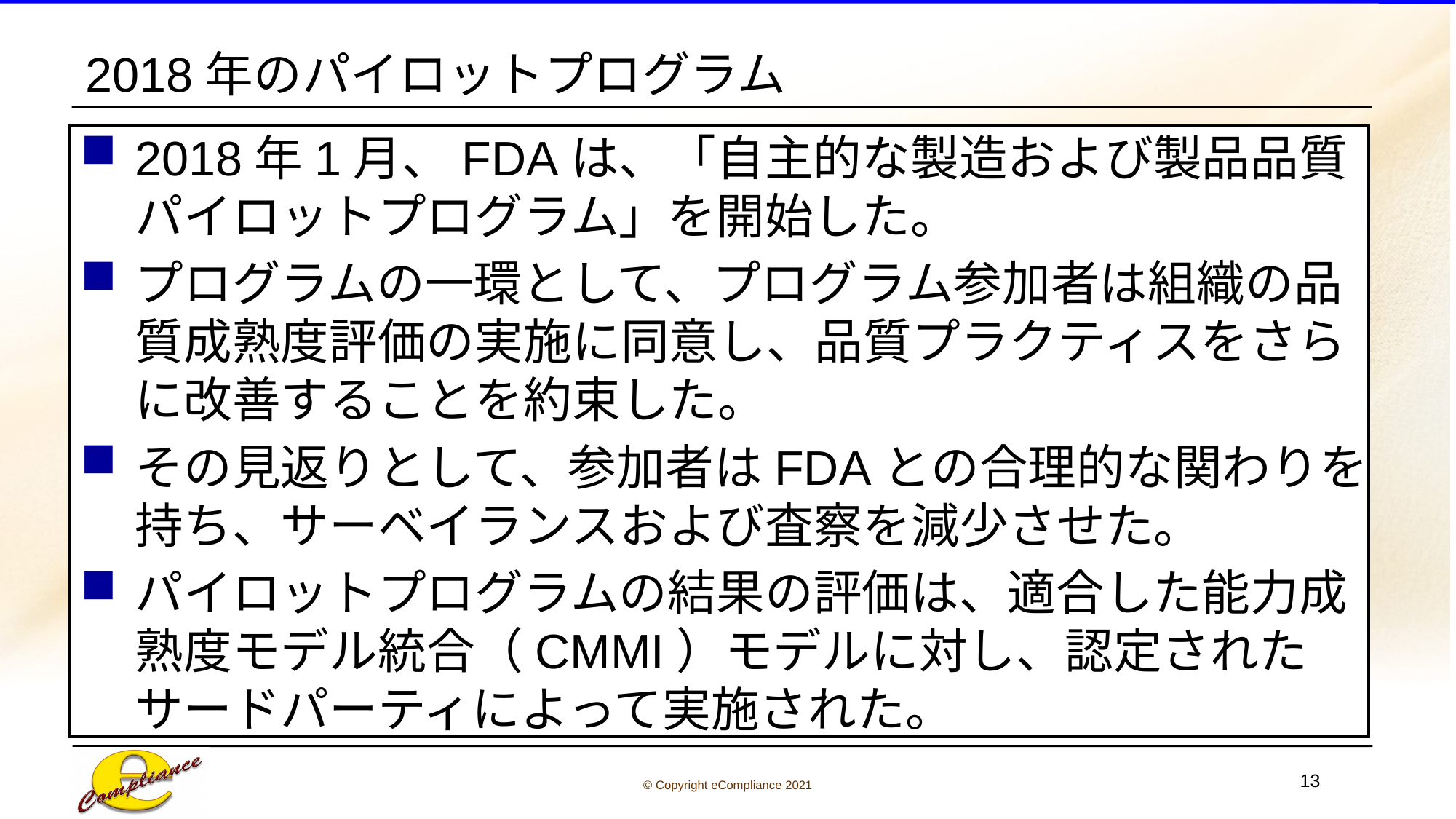

# 2018年のパイロットプログラム
2018年1月、FDAは、「自主的な製造および製品品質パイロットプログラム」を開始した。
プログラムの一環として、プログラム参加者は組織の品質成熟度評価の実施に同意し、品質プラクティスをさらに改善することを約束した。
その見返りとして、参加者はFDAとの合理的な関わりを持ち、サーベイランスおよび査察を減少させた。
パイロットプログラムの結果の評価は、適合した能力成熟度モデル統合（CMMI）モデルに対し、認定されたサードパーティによって実施された。